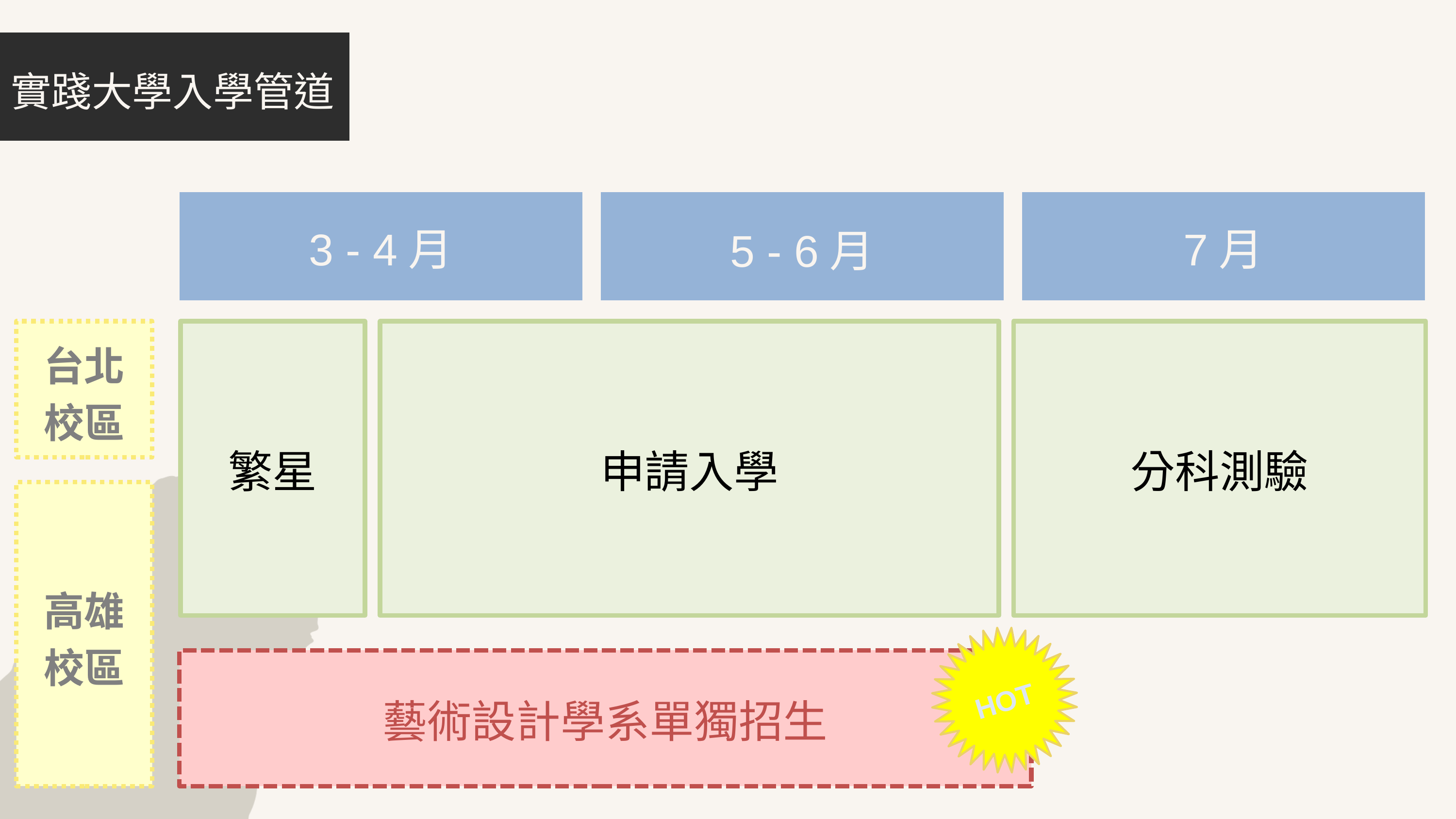

實踐大學入學管道

7月
3 - 4月
5 - 6月
台北
校區
繁星
申請入學
分科測驗

高雄
校區
HOT
藝術設計學系單獨招生